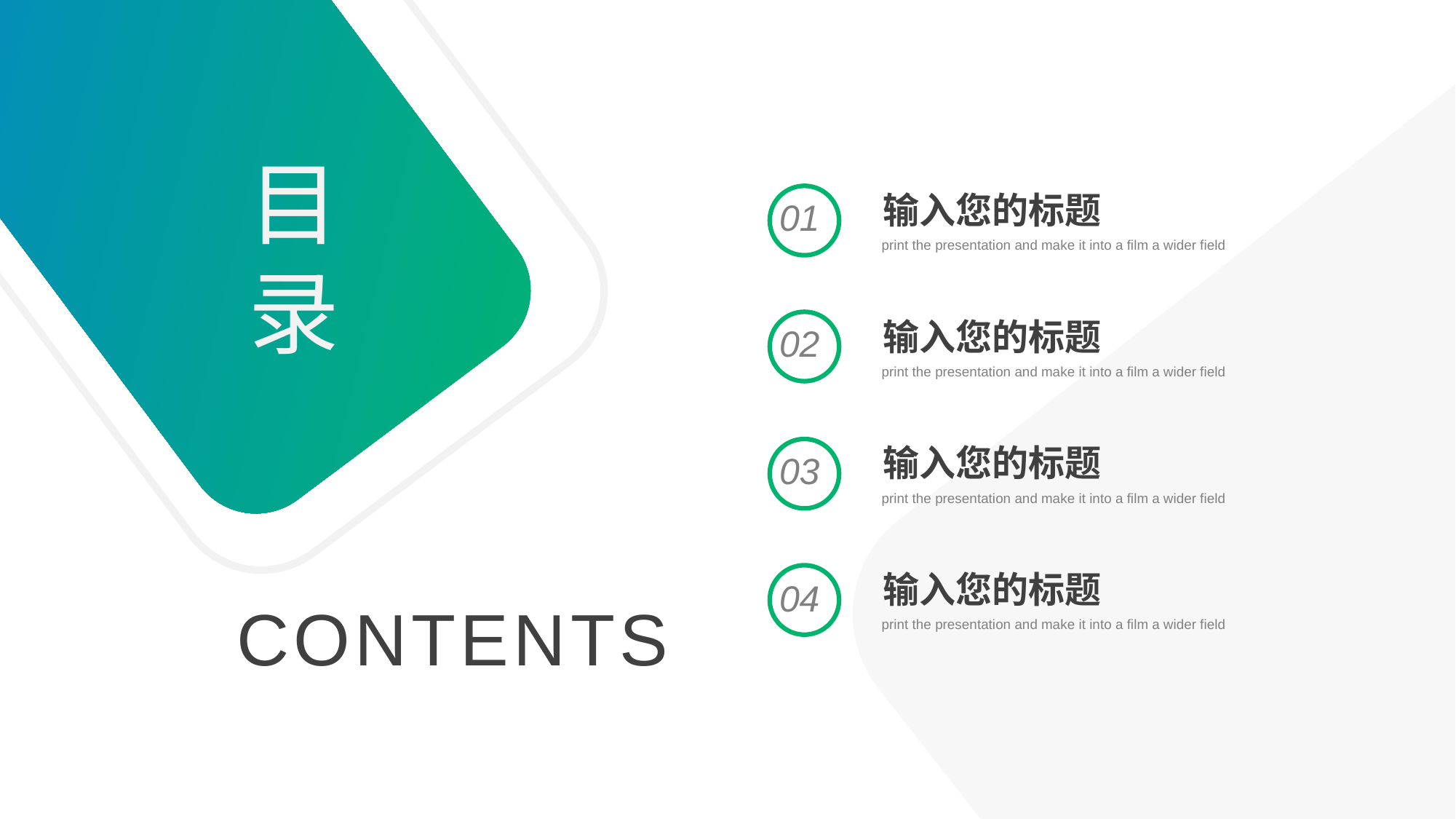

https://www.PPT818.com/
目录
输入您的标题
print the presentation and make it into a film a wider field

01

输入您的标题
print the presentation and make it into a film a wider field

02
CONTENTS
输入您的标题
print the presentation and make it into a film a wider field

03
输入您的标题
print the presentation and make it into a film a wider field

04